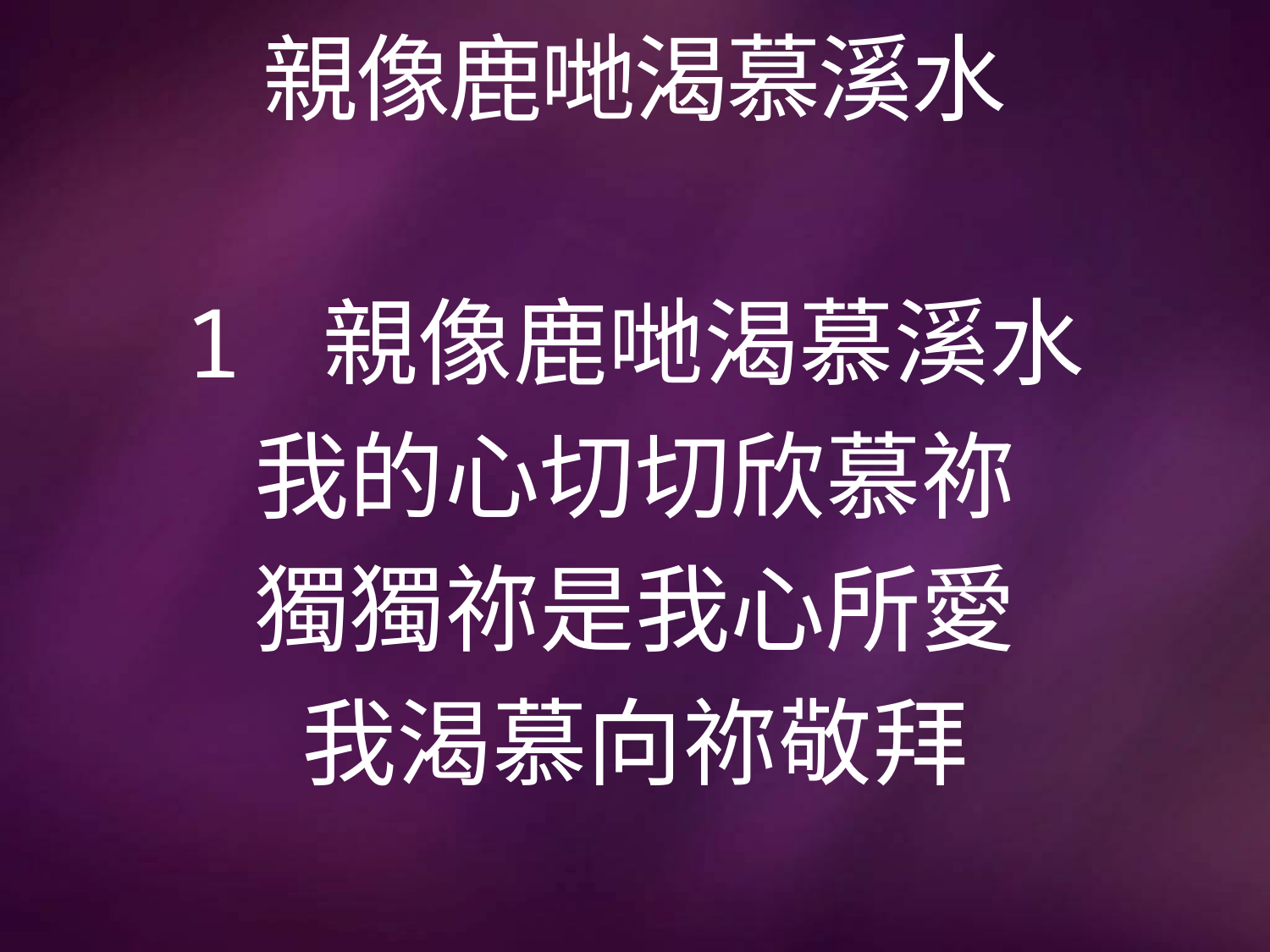

# 親像鹿哋渴慕溪水
1 親像鹿哋渴慕溪水
我的心切切欣慕祢
獨獨祢是我心所愛
我渴慕向祢敬拜